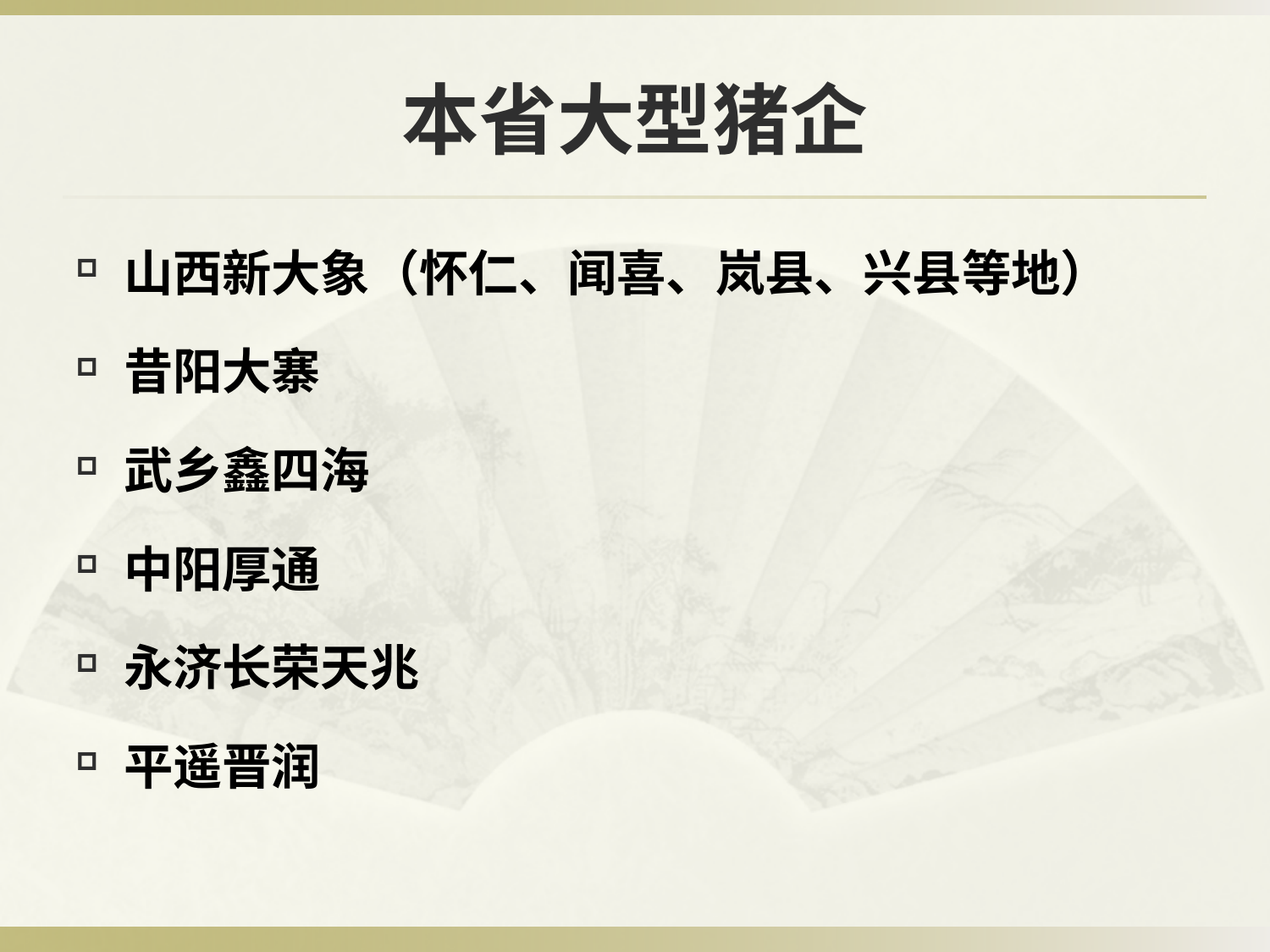

# 本省大型猪企
山西新大象（怀仁、闻喜、岚县、兴县等地）
昔阳大寨
武乡鑫四海
中阳厚通
永济长荣天兆
平遥晋润